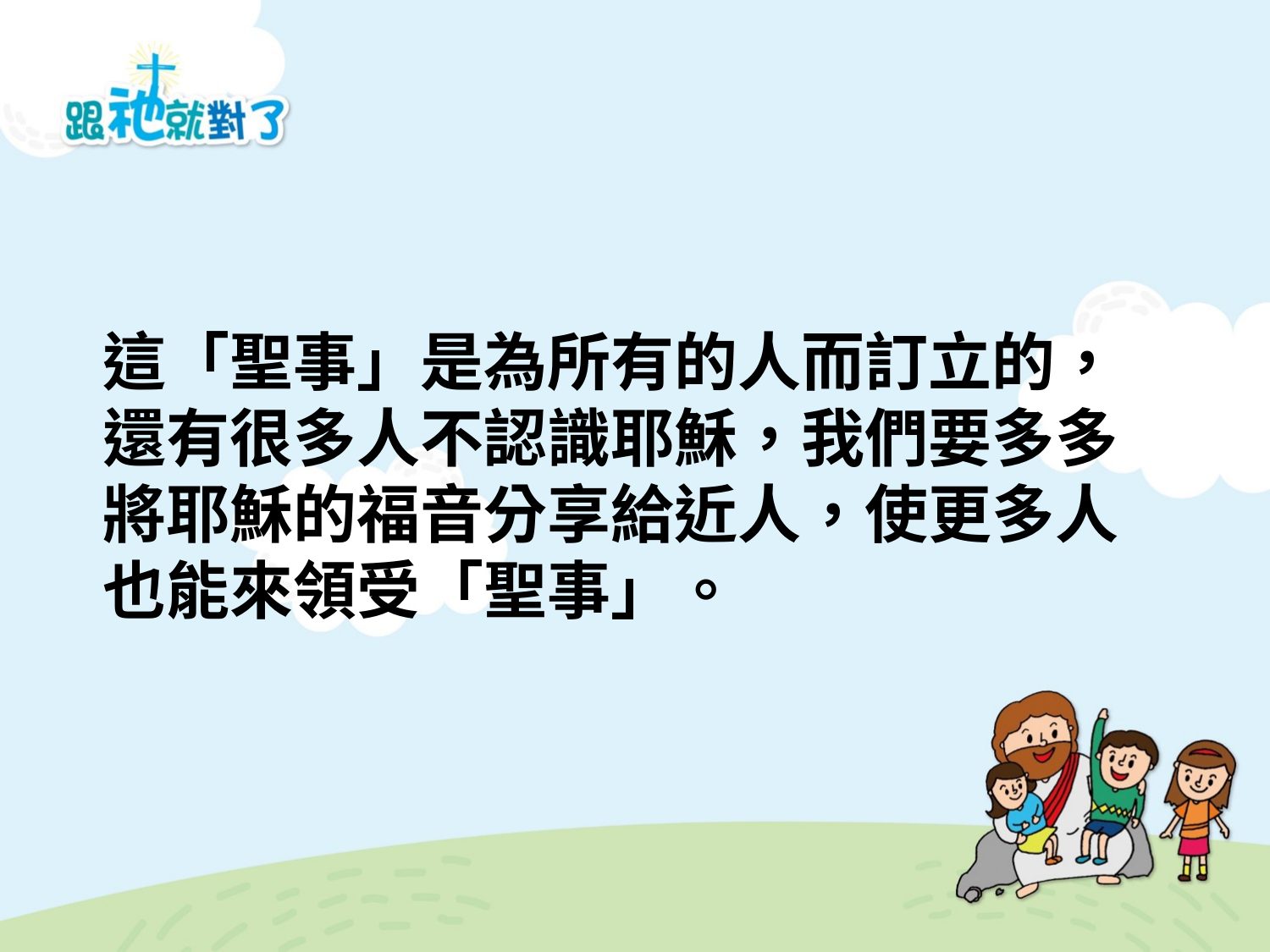

這「聖事」是為所有的人而訂立的，還有很多人不認識耶穌，我們要多多將耶穌的福音分享給近人，使更多人也能來領受「聖事」。